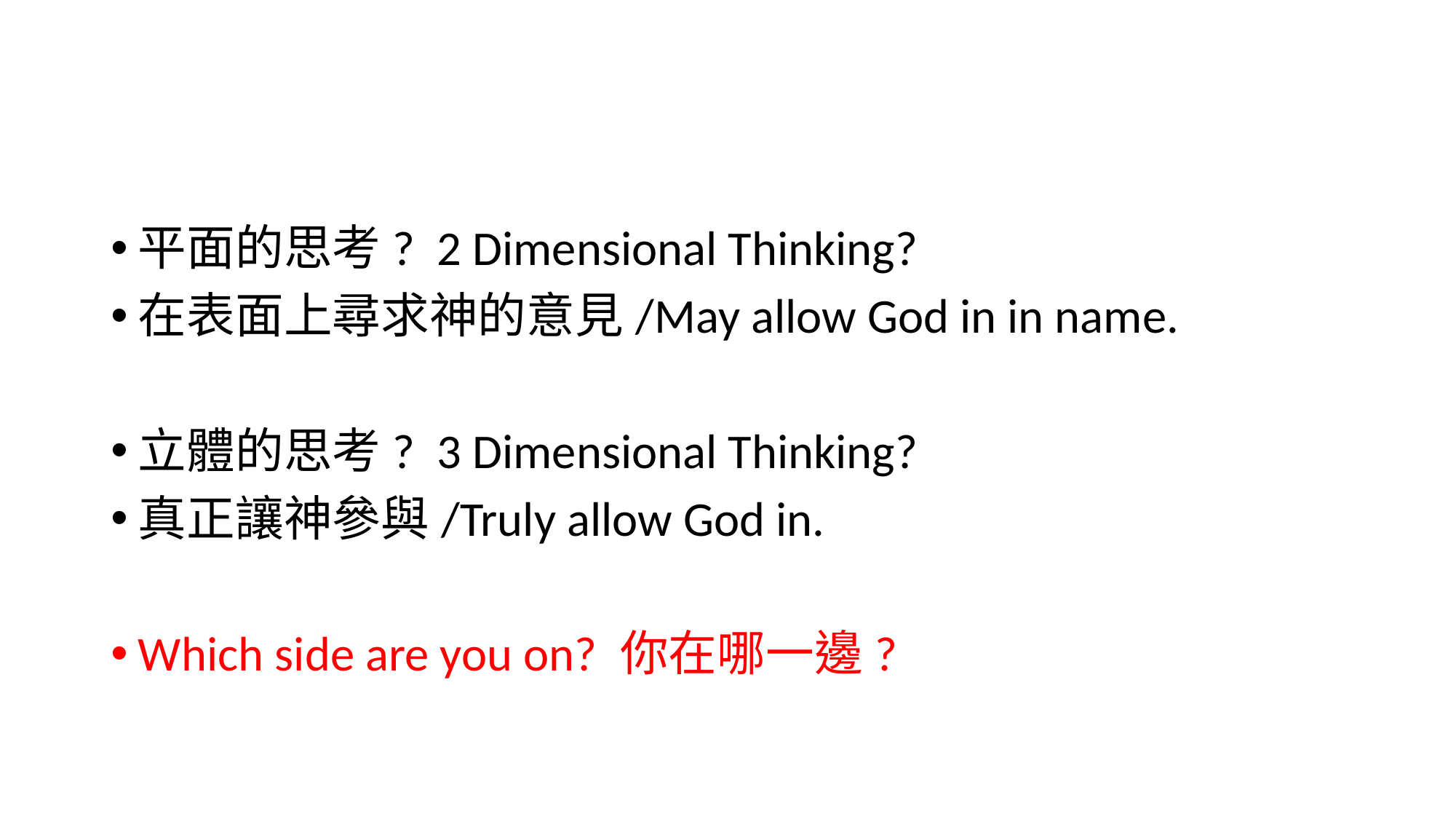

#
平面的思考?  2 Dimensional Thinking?
在表面上尋求神的意見/May allow God in in name.

立體的思考?  3 Dimensional Thinking?
真正讓神參與/Truly allow God in.

Which side are you on? 你在哪一邊?